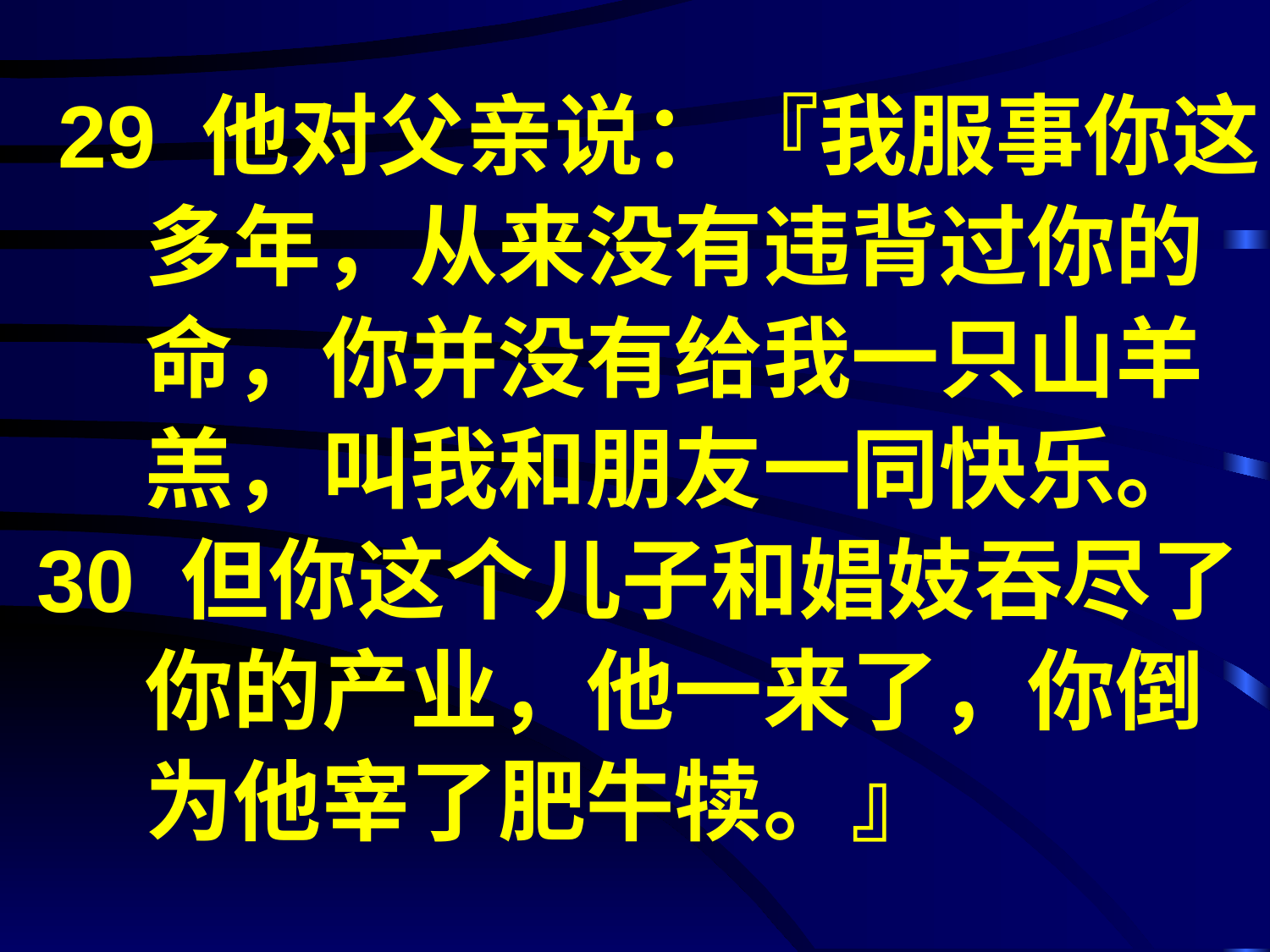

# 29 他对父亲说：『我服事你这 　 多年，从来没有违背过你的 　 命，你并没有给我一只山羊 　 羔，叫我和朋友一同快乐。 30 但你这个儿子和娼妓吞尽了 　 你的产业，他一来了，你倒 　 为他宰了肥牛犊。』